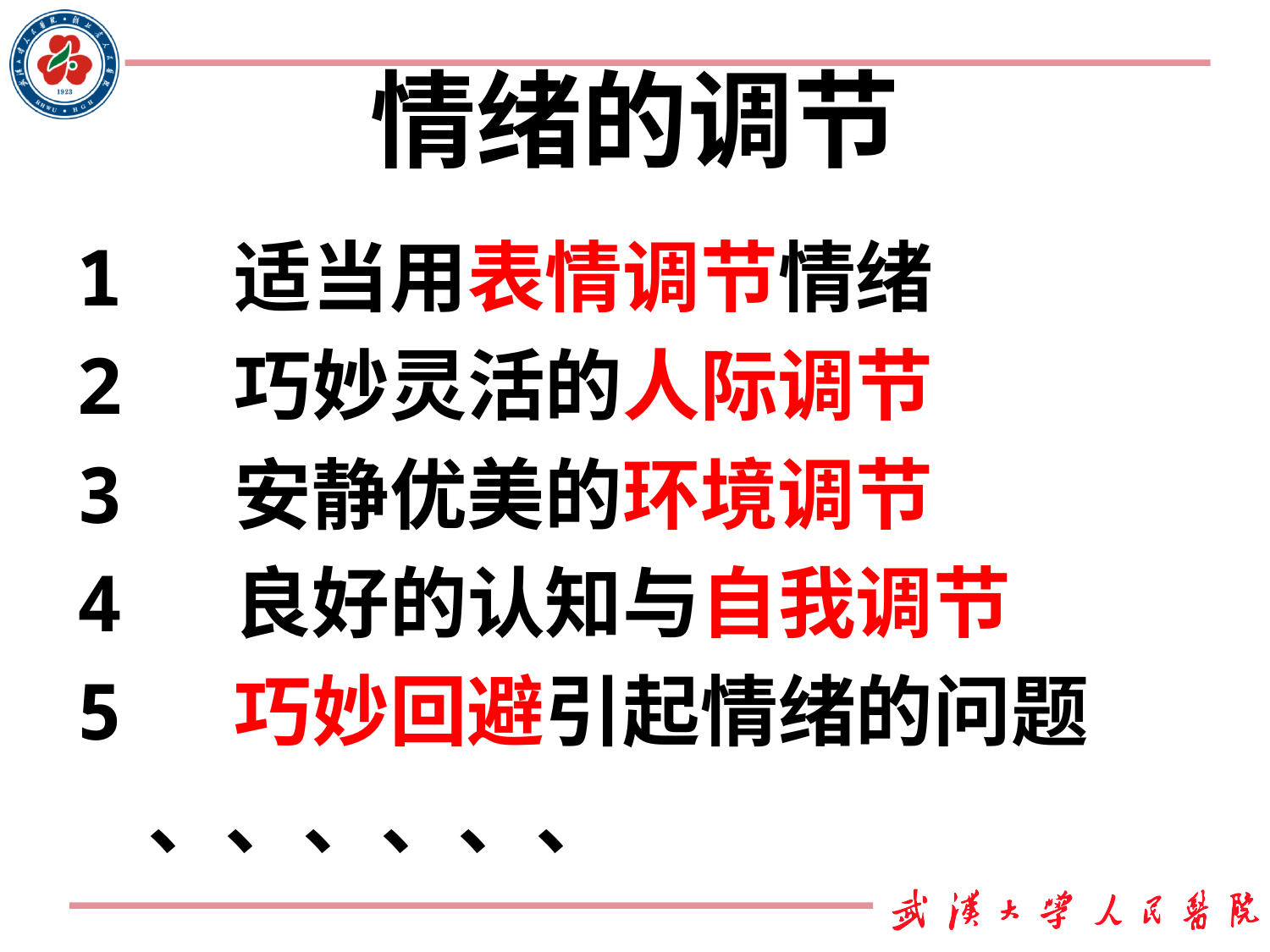

# 情绪的调节
1  适当用表情调节情绪
2  巧妙灵活的人际调节
3  安静优美的环境调节
4  良好的认知与自我调节
5  巧妙回避引起情绪的问题
   、、、、、、